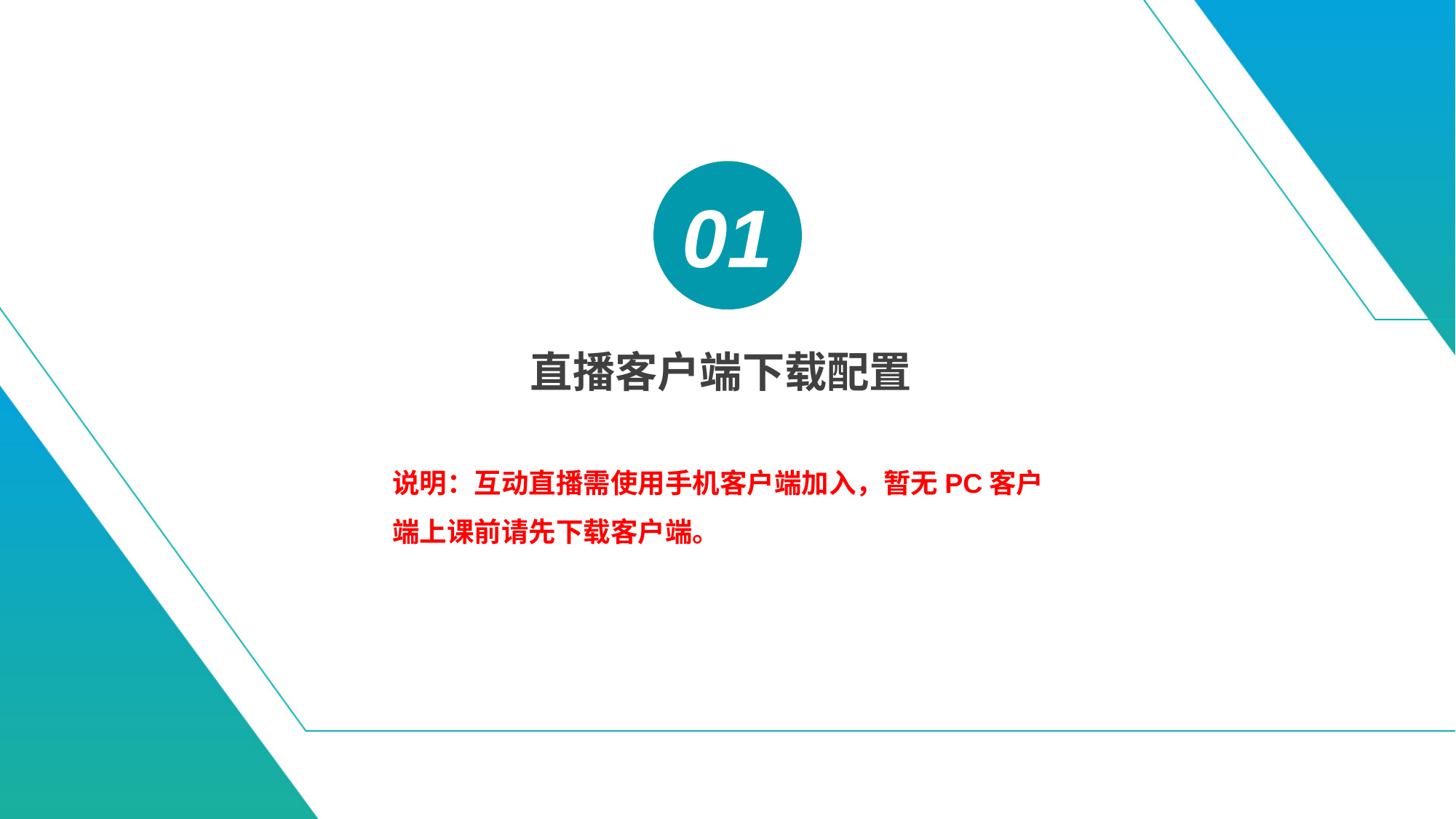

01
直播客户端下载配置
说明：互动直播需使用手机客户端加入，暂无PC客户端上课前请先下载客户端。